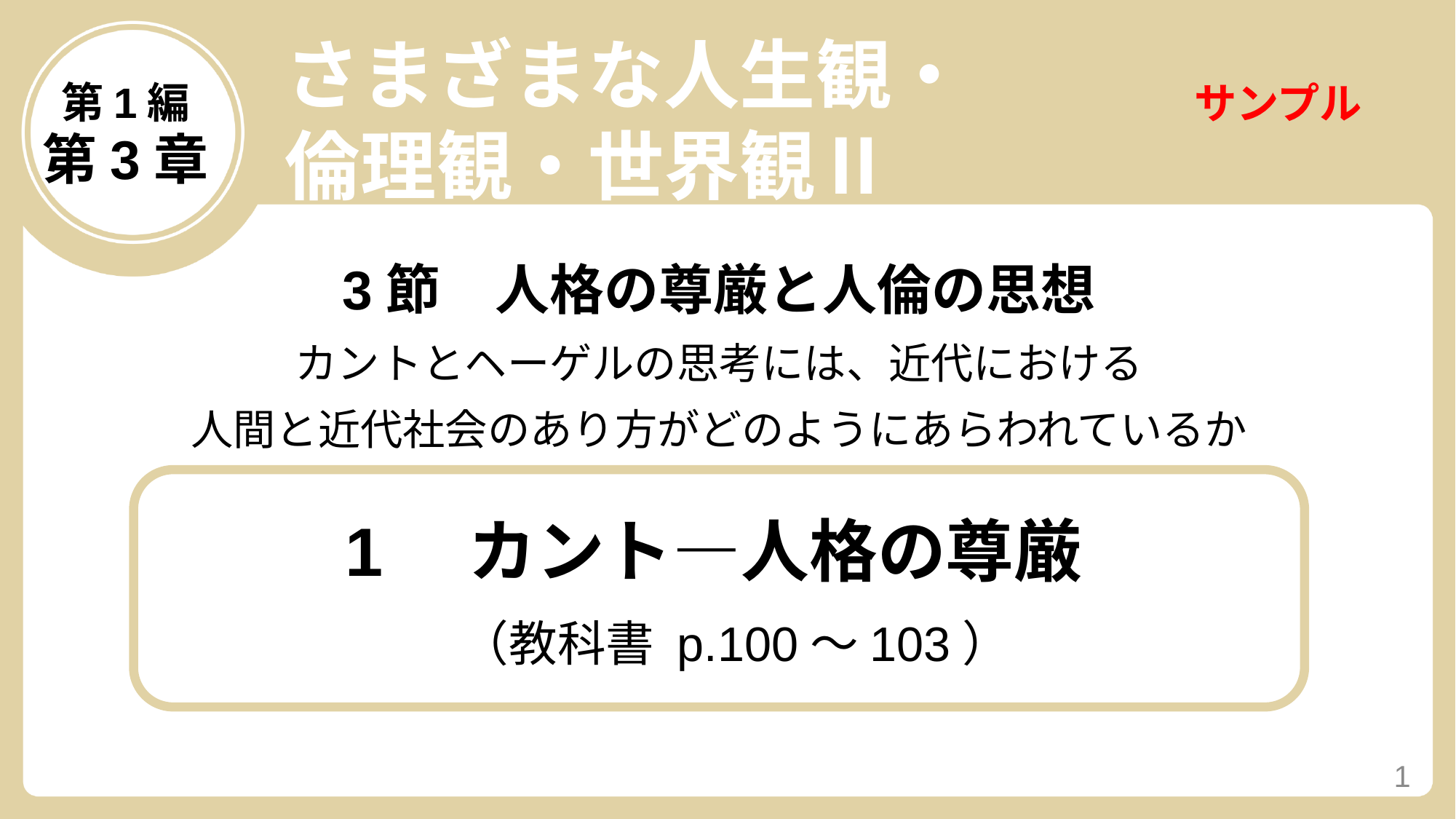

さまざまな人生観・
倫理観・世界観Ⅱ
第1編
第3章
3節　人格の尊厳と人倫の思想
カントとヘーゲルの思考には、近代における
人間と近代社会のあり方がどのようにあらわれているか

1　カント―人格の尊厳
 （教科書 p.100～103）